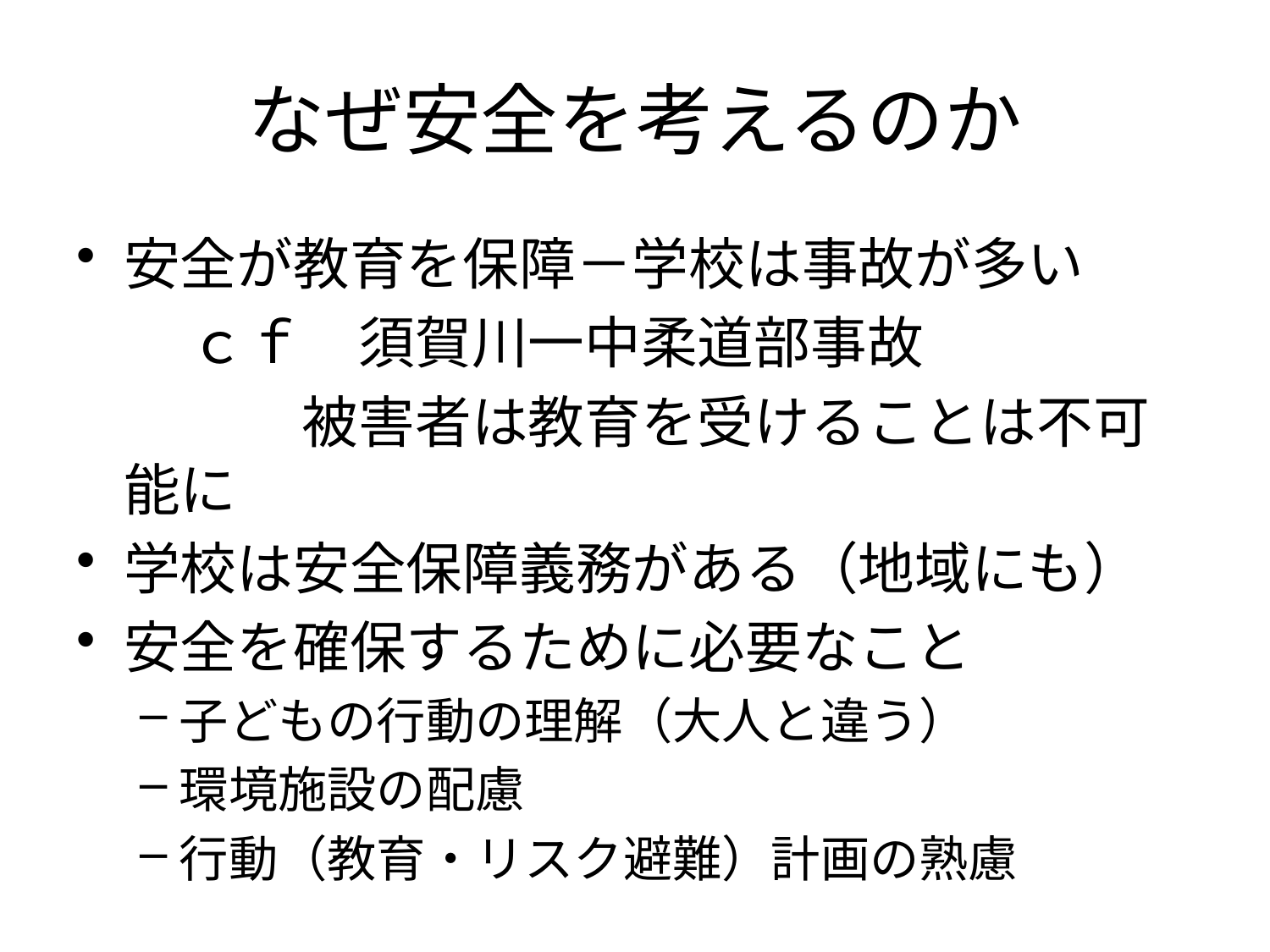

# なぜ安全を考えるのか
安全が教育を保障－学校は事故が多い
　　ｃｆ　須賀川一中柔道部事故
　　　　被害者は教育を受けることは不可能に
学校は安全保障義務がある（地域にも）
安全を確保するために必要なこと
子どもの行動の理解（大人と違う）
環境施設の配慮
行動（教育・リスク避難）計画の熟慮